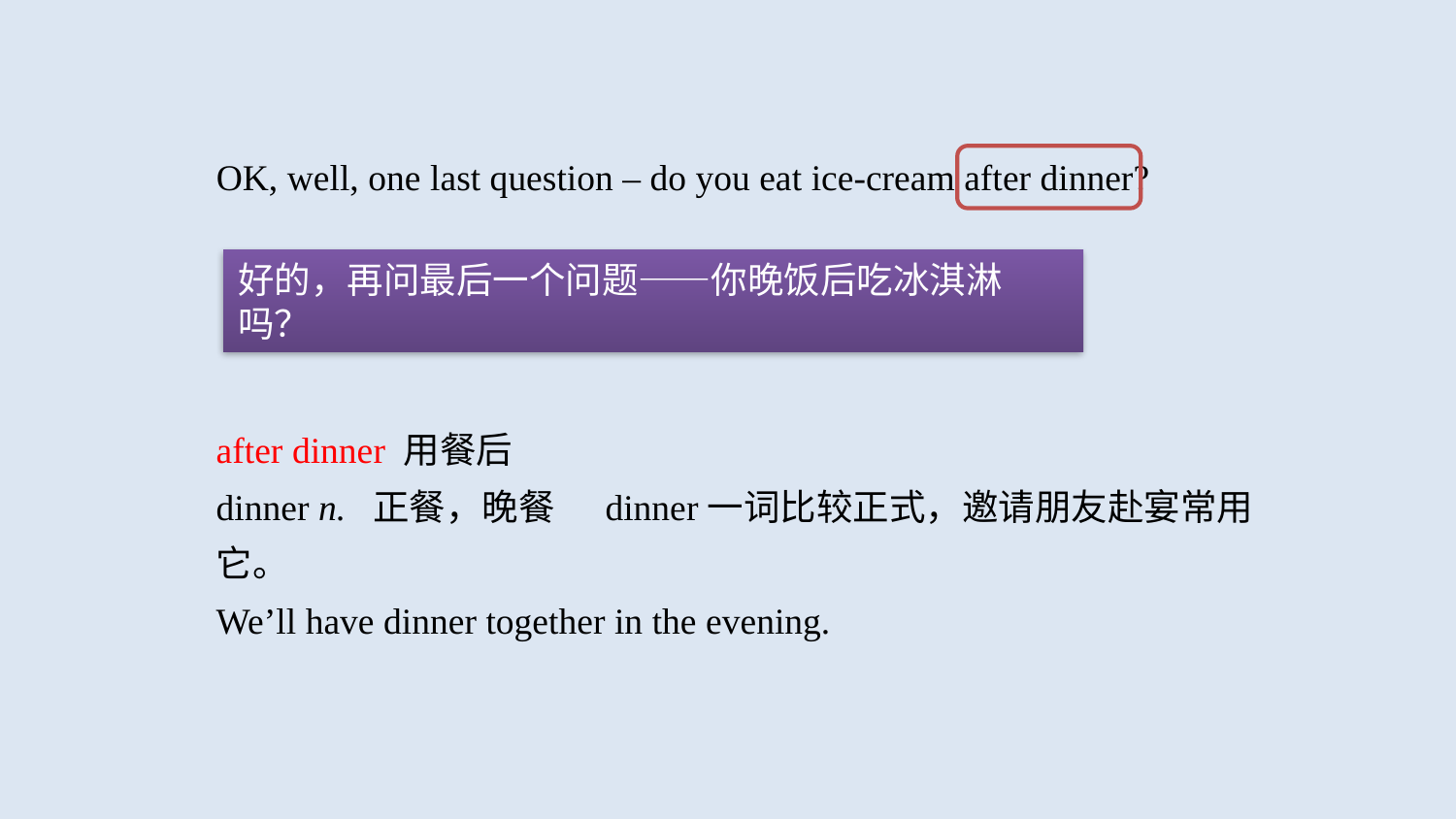

OK, well, one last question – do you eat ice-cream after dinner?

好的，再问最后一个问题——你晚饭后吃冰淇淋吗？
after dinner 用餐后
dinner n.  正餐，晚餐     dinner一词比较正式，邀请朋友赴宴常用它。
We’ll have dinner together in the evening.